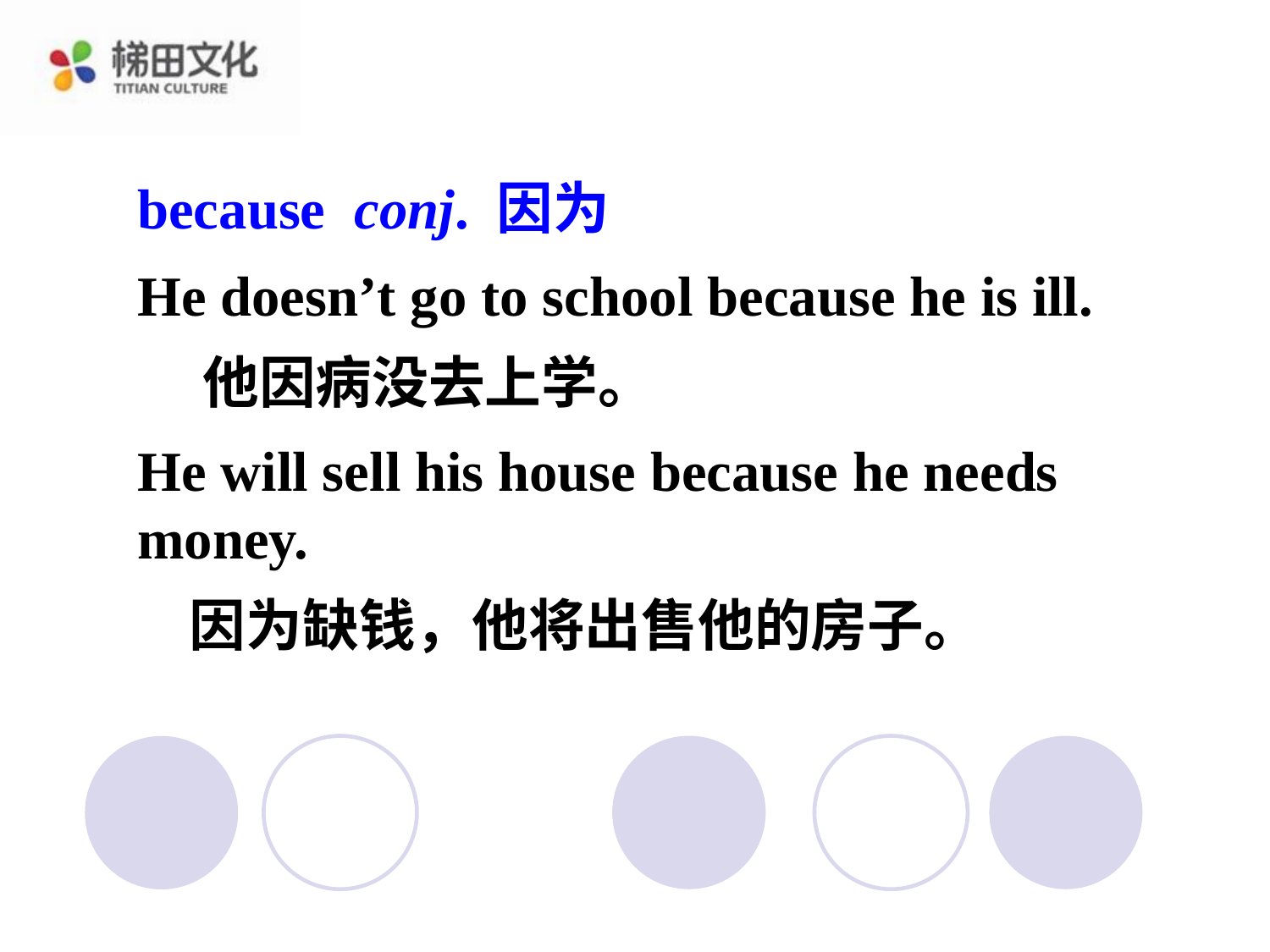

because  conj. 因为
He doesn’t go to school because he is ill.
    他因病没去上学。
He will sell his house because he needs money.
   因为缺钱，他将出售他的房子。